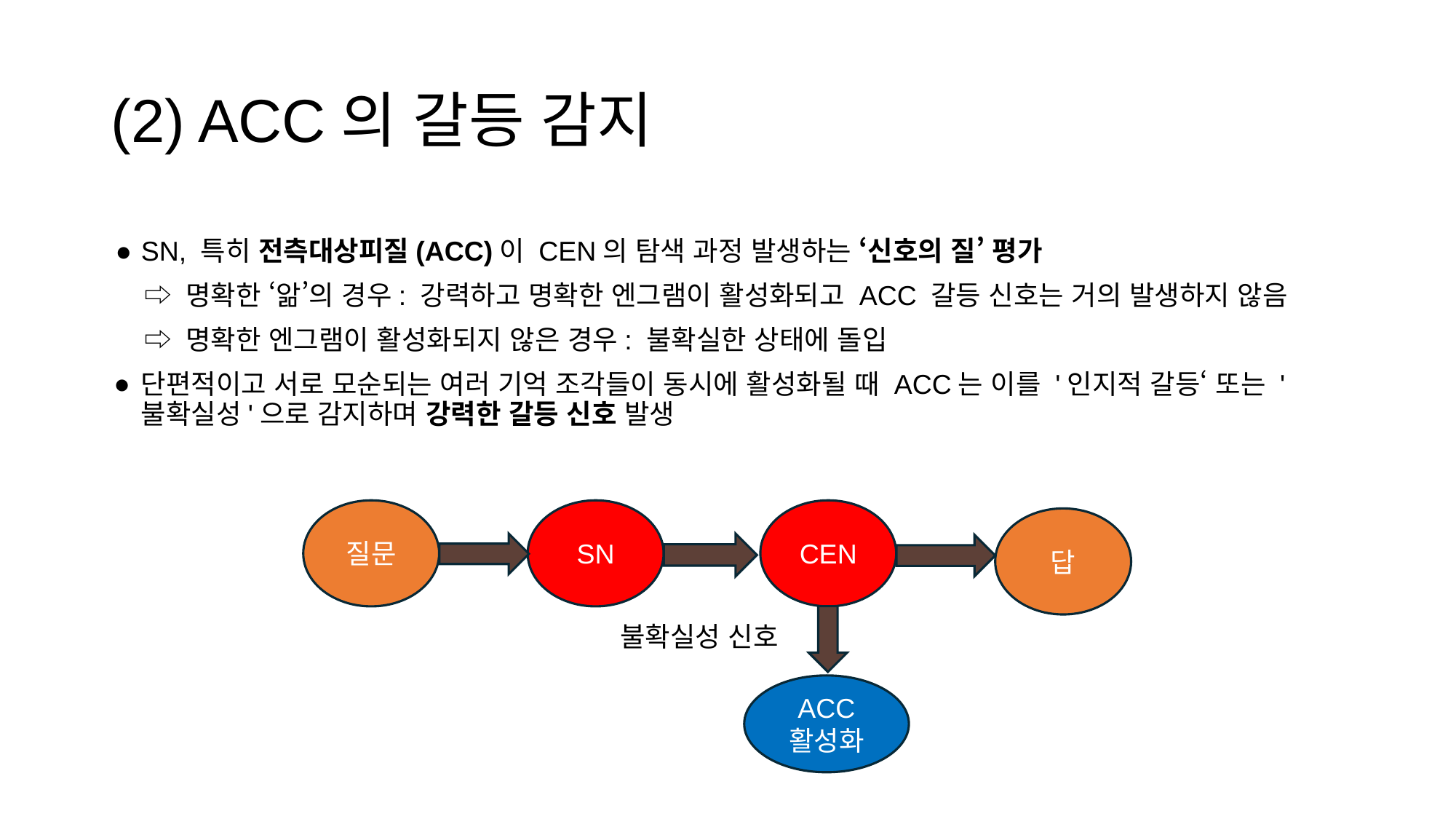

# (2) ACC의 갈등 감지
SN, 특히 전측대상피질(ACC)이 CEN의 탐색 과정 발생하는 ‘신호의 질’ 평가
    ⇨ 명확한 ‘앎’의 경우: 강력하고 명확한 엔그램이 활성화되고 ACC 갈등 신호는 거의 발생하지 않음
    ⇨ 명확한 엔그램이 활성화되지 않은 경우: 불확실한 상태에 돌입
단편적이고 서로 모순되는 여러 기억 조각들이 동시에 활성화될 때 ACC는 이를 '인지적 갈등‘ 또는 '불확실성'으로 감지하며 강력한 갈등 신호 발생
SN
질문
CEN
답

불확실성 신호
ACC
활성화